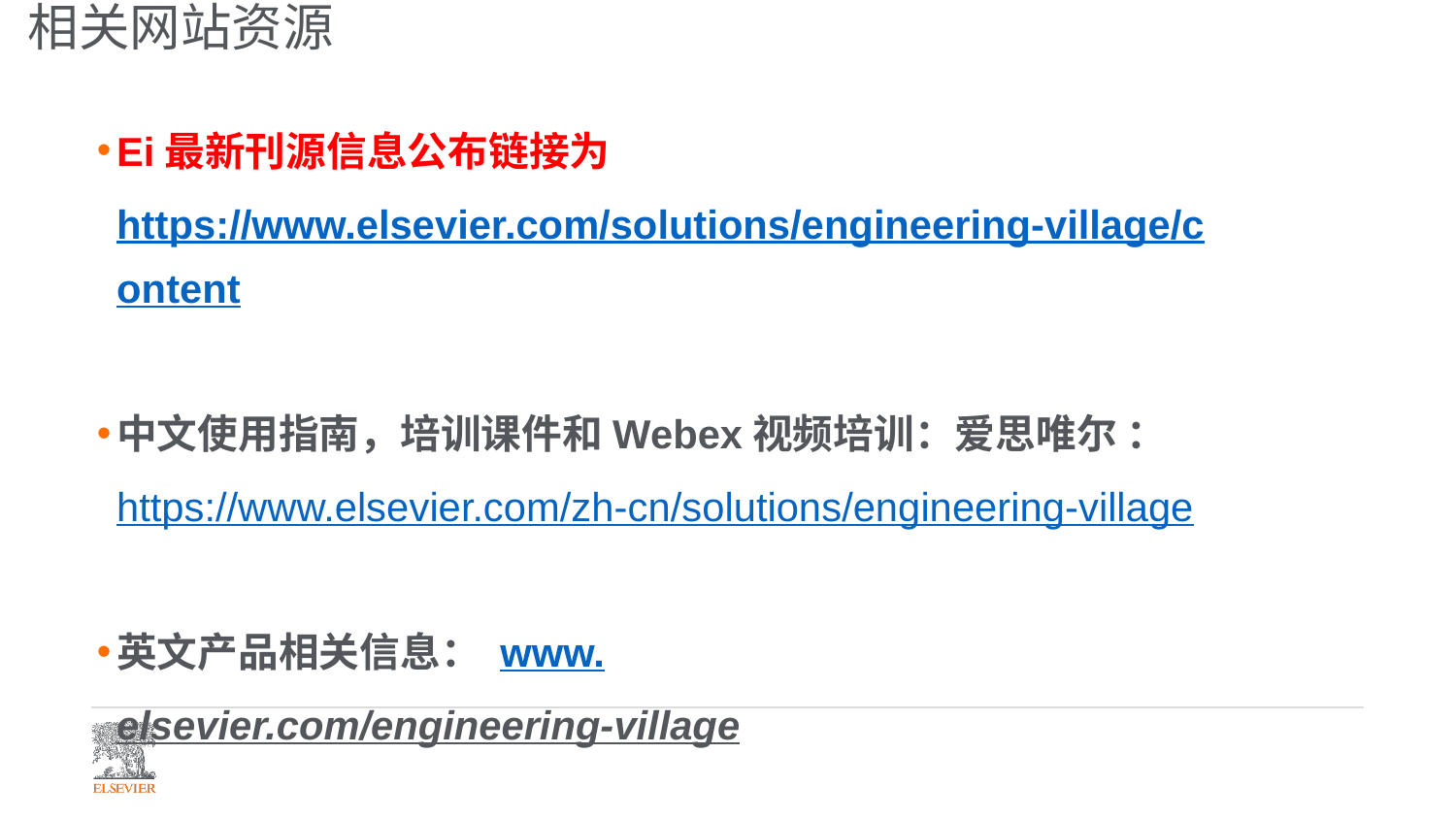

# 相关网站资源
Ei最新刊源信息公布链接为https://www.elsevier.com/solutions/engineering-village/content

中文使用指南，培训课件和Webex视频培训：爱思唯尔 ：https://www.elsevier.com/zh-cn/solutions/engineering-village

英文产品相关信息： www.elsevier.com/engineering-village